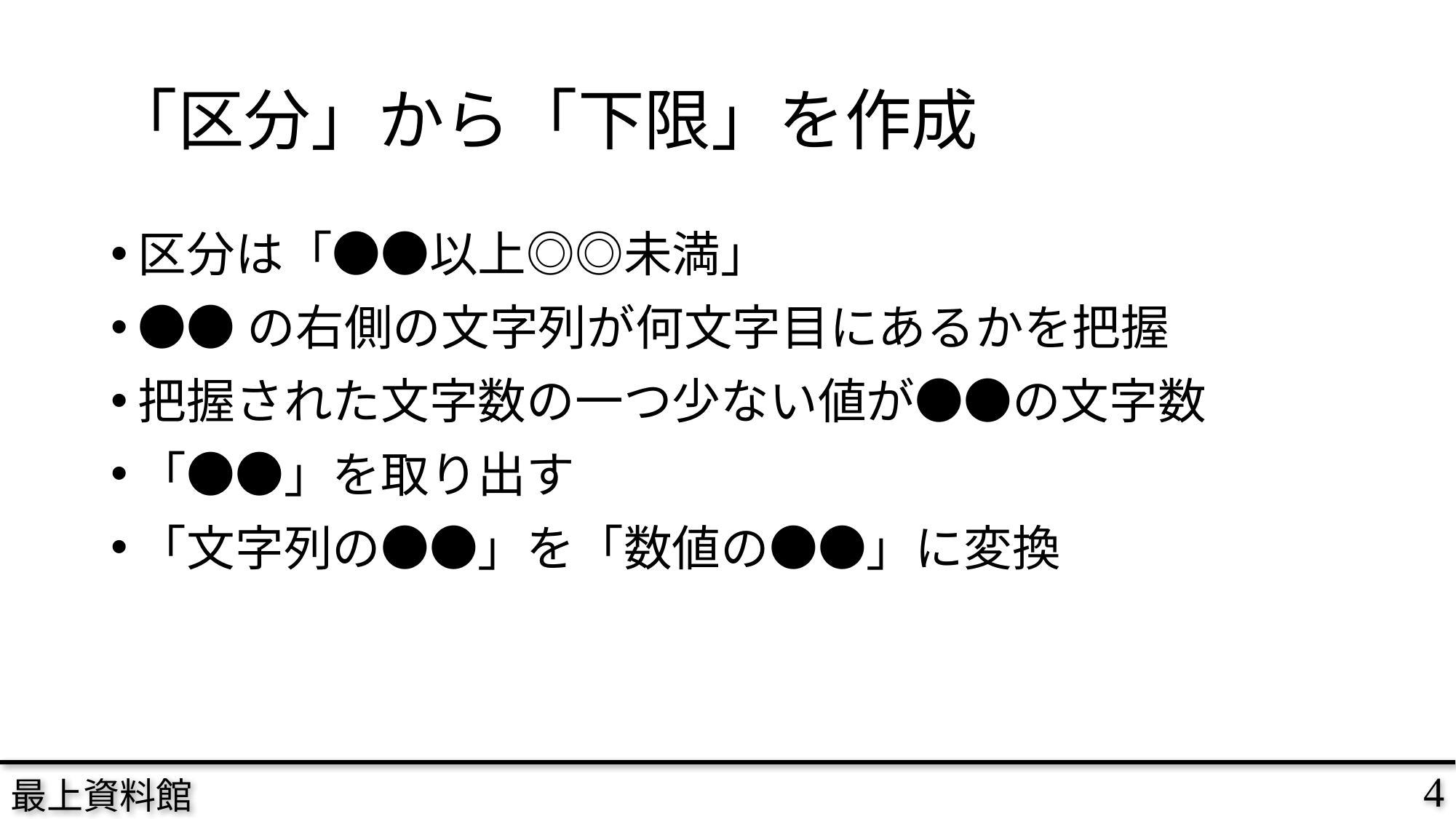

# 「区分」から「下限」を作成
区分は「●●以上◎◎未満」
●●の右側の文字列が何文字目にあるかを把握
把握された文字数の一つ少ない値が●●の文字数
「●●」を取り出す
「文字列の●●」を「数値の●●」に変換